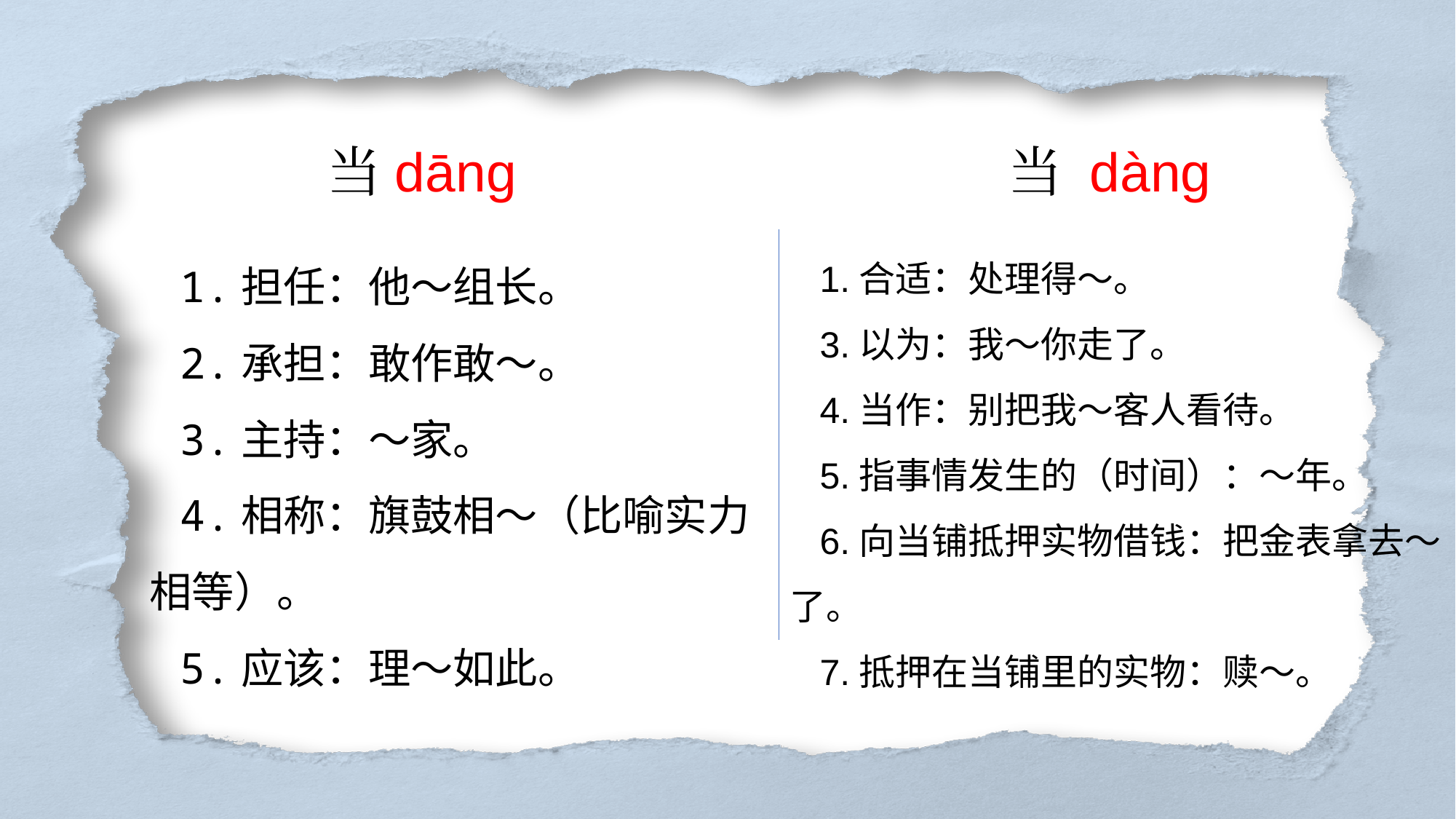

当dāng

当 dàng

1.担任：他～组长。
2.承担：敢作敢～。
3.主持：～家。
4.相称：旗鼓相～（比喻实力相等）。
5.应该：理～如此。
1.合适：处理得～。
3.以为：我～你走了。
4.当作：别把我～客人看待。
5.指事情发生的（时间）：～年。
6.向当铺抵押实物借钱：把金表拿去～了。
7.抵押在当铺里的实物：赎～。